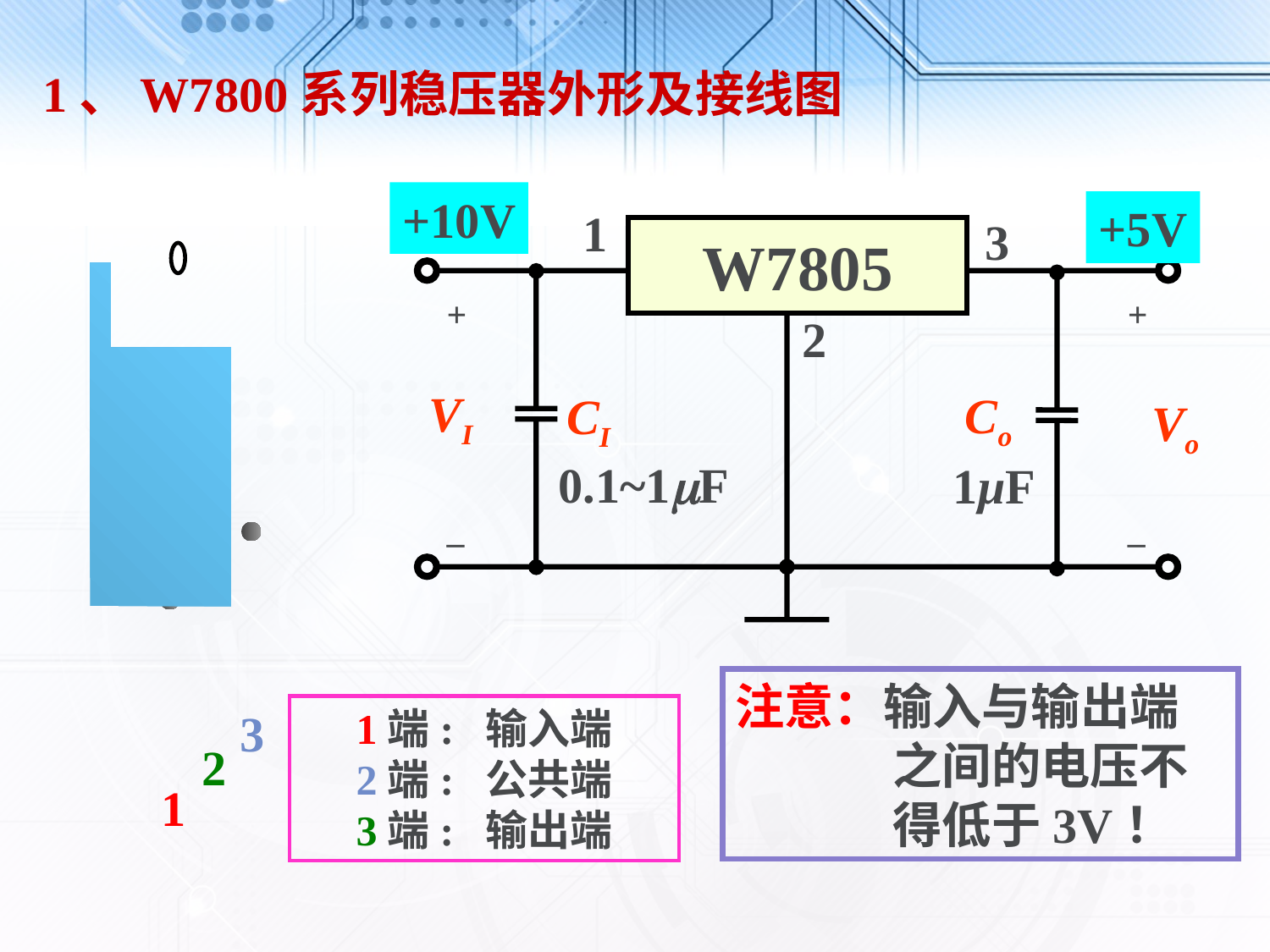

1、W7800系列稳压器外形及接线图
+10V
+5V
1
3
W7805
+

_

+

_

2

VI
Vo

3
2
1

CI

0.1~1μF

Co

1µF
注意：输入与输出端
             之间的电压不
             得低于3V！
1端:  输入端
2端:  公共端
3端:  输出端